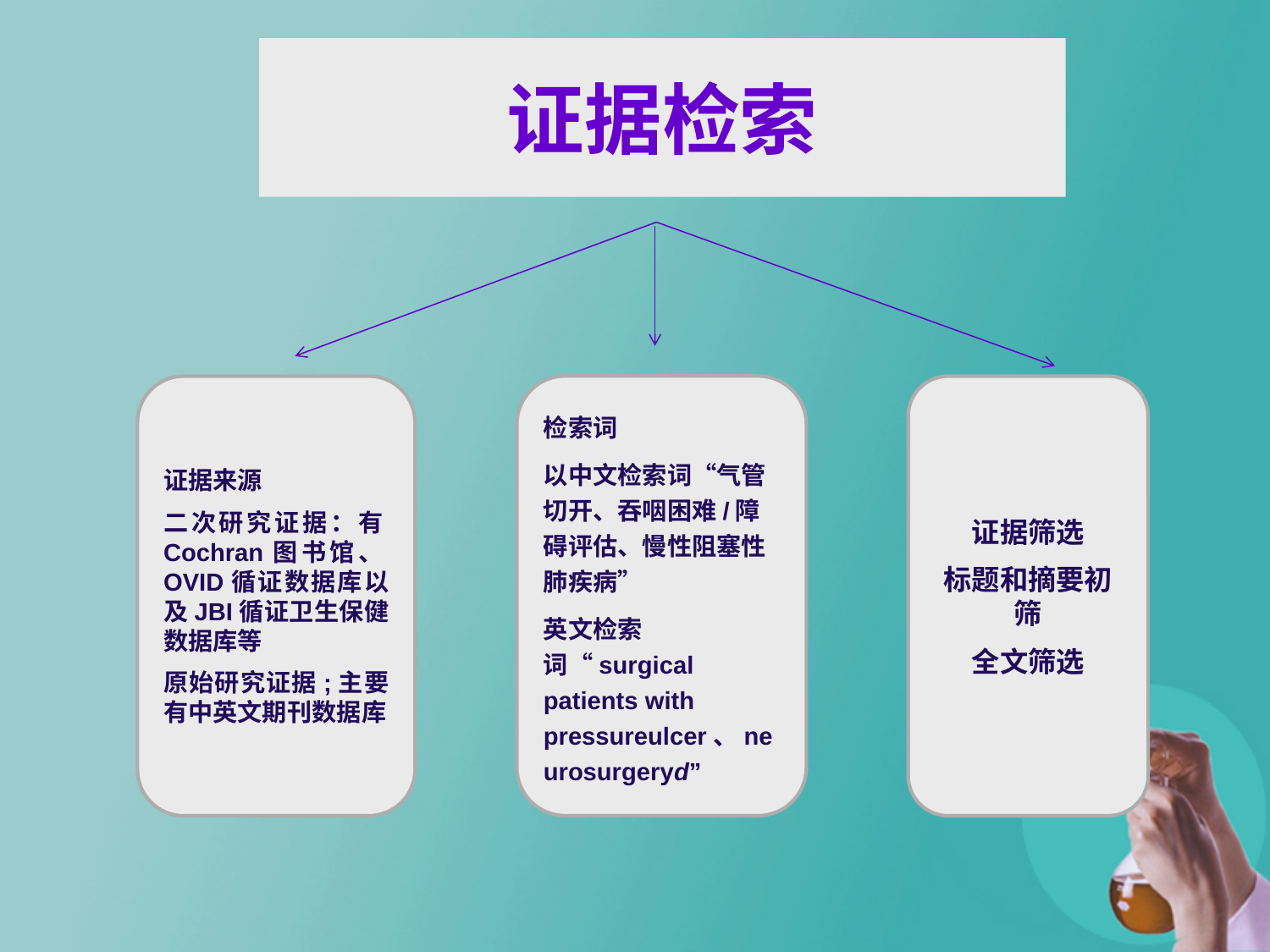

# 证据检索

检索词
以中文检索词“气管切开、吞咽困难/障碍评估、慢性阻塞性肺疾病”
英文检索词“surgical patients with pressureulcer、neurosurgeryd”
证据来源
二次研究证据：有Cochran图书馆、OVID循证数据库以及JBI循证卫生保健数据库等
原始研究证据;主要有中英文期刊数据库
证据筛选
标题和摘要初筛
全文筛选